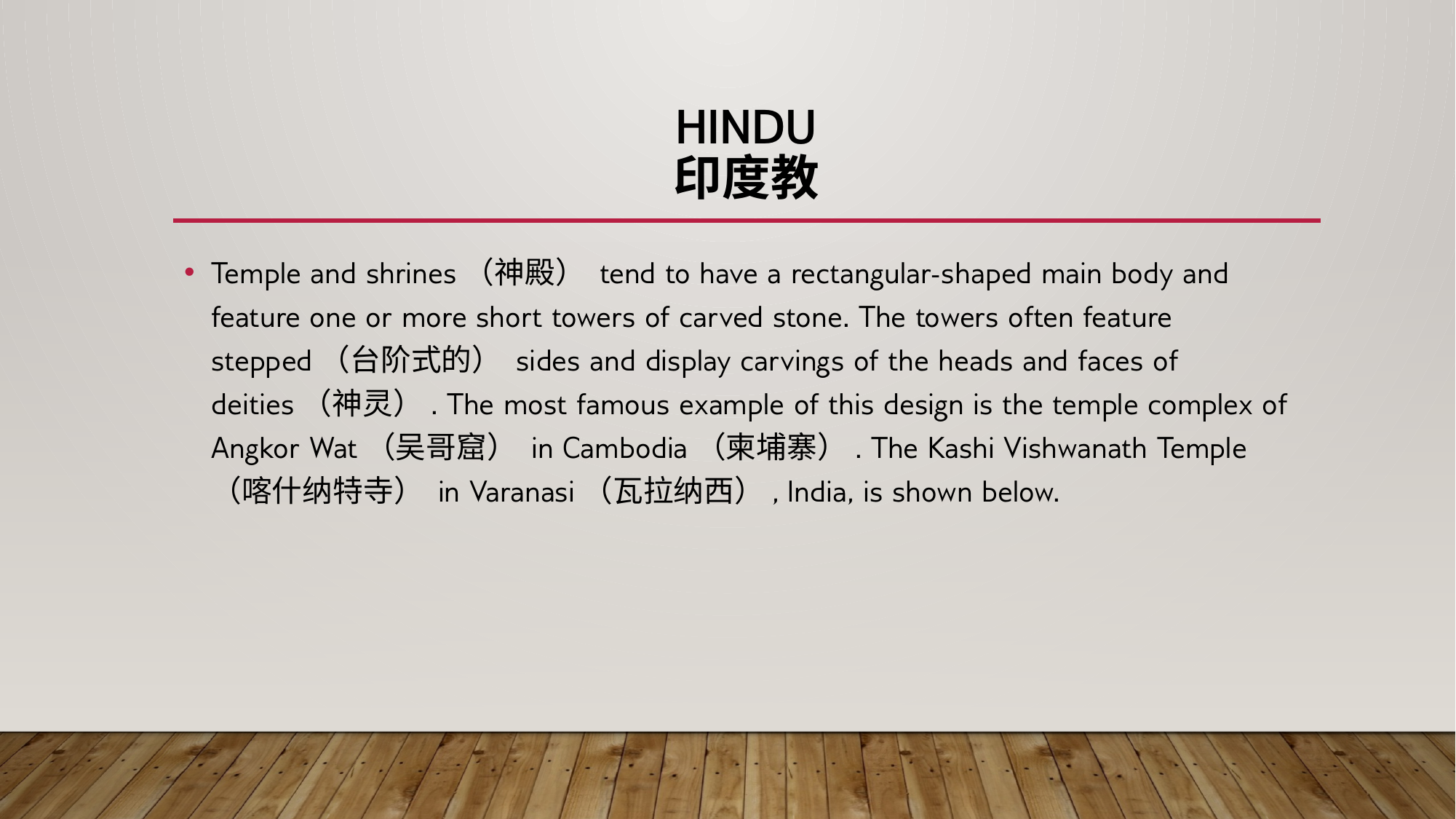

# Hindu 印度教
Temple and shrines（神殿） tend to have a rectangular-shaped main body and feature one or more short towers of carved stone. The towers often feature stepped（台阶式的） sides and display carvings of the heads and faces of deities（神灵）. The most famous example of this design is the temple complex of Angkor Wat（吴哥窟） in Cambodia（柬埔寨）. The Kashi Vishwanath Temple（喀什纳特寺） in Varanasi（瓦拉纳西）, India, is shown below.